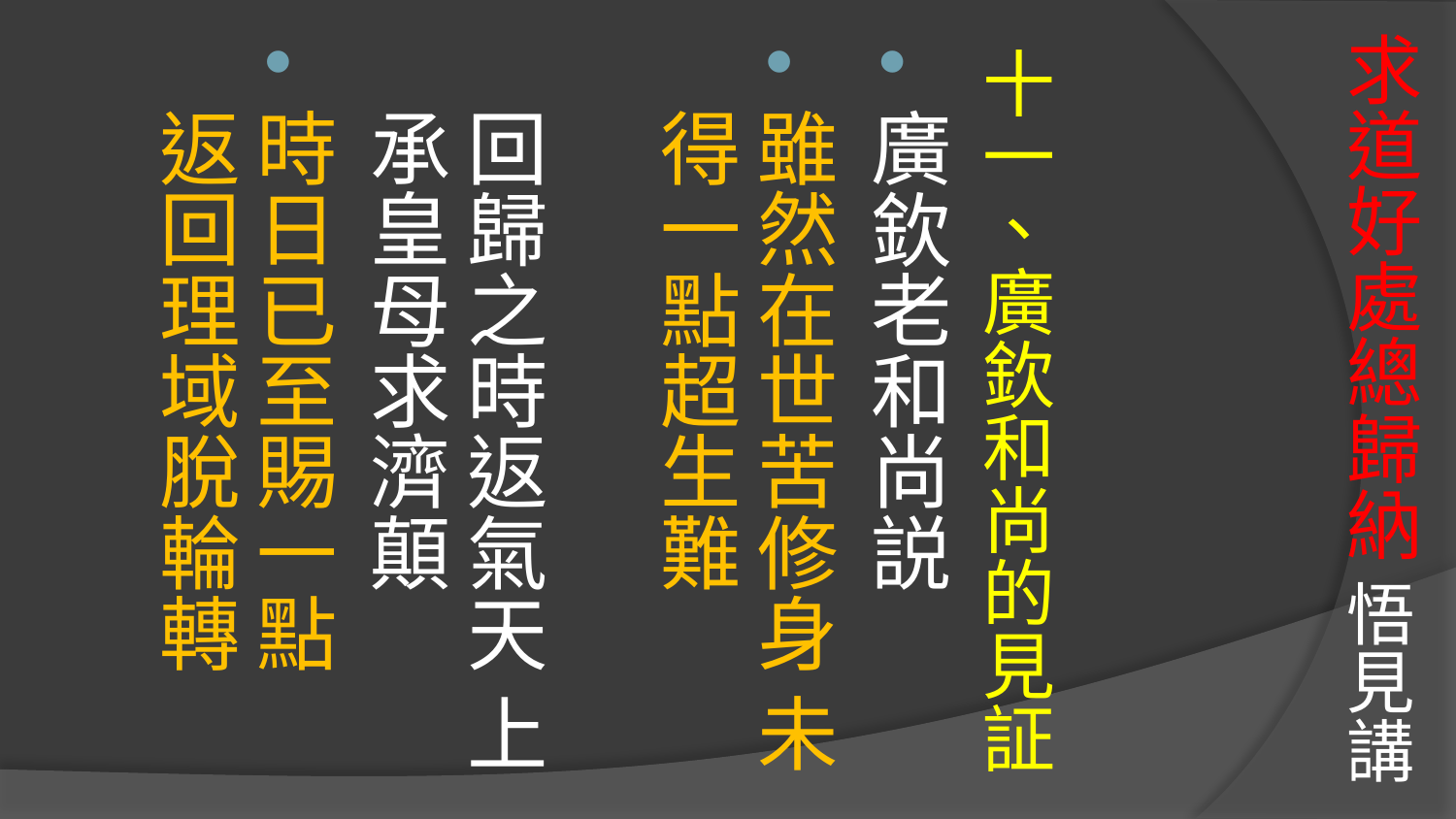

# 求道好處總歸納 悟見講
十一、廣欽和尚的見証
廣欽老和尚説
雖然在世苦修身 未得一點超生難　　　
回歸之時返氣天 上承皇母求濟顛
時日已至賜一點
返回理域脫輪轉